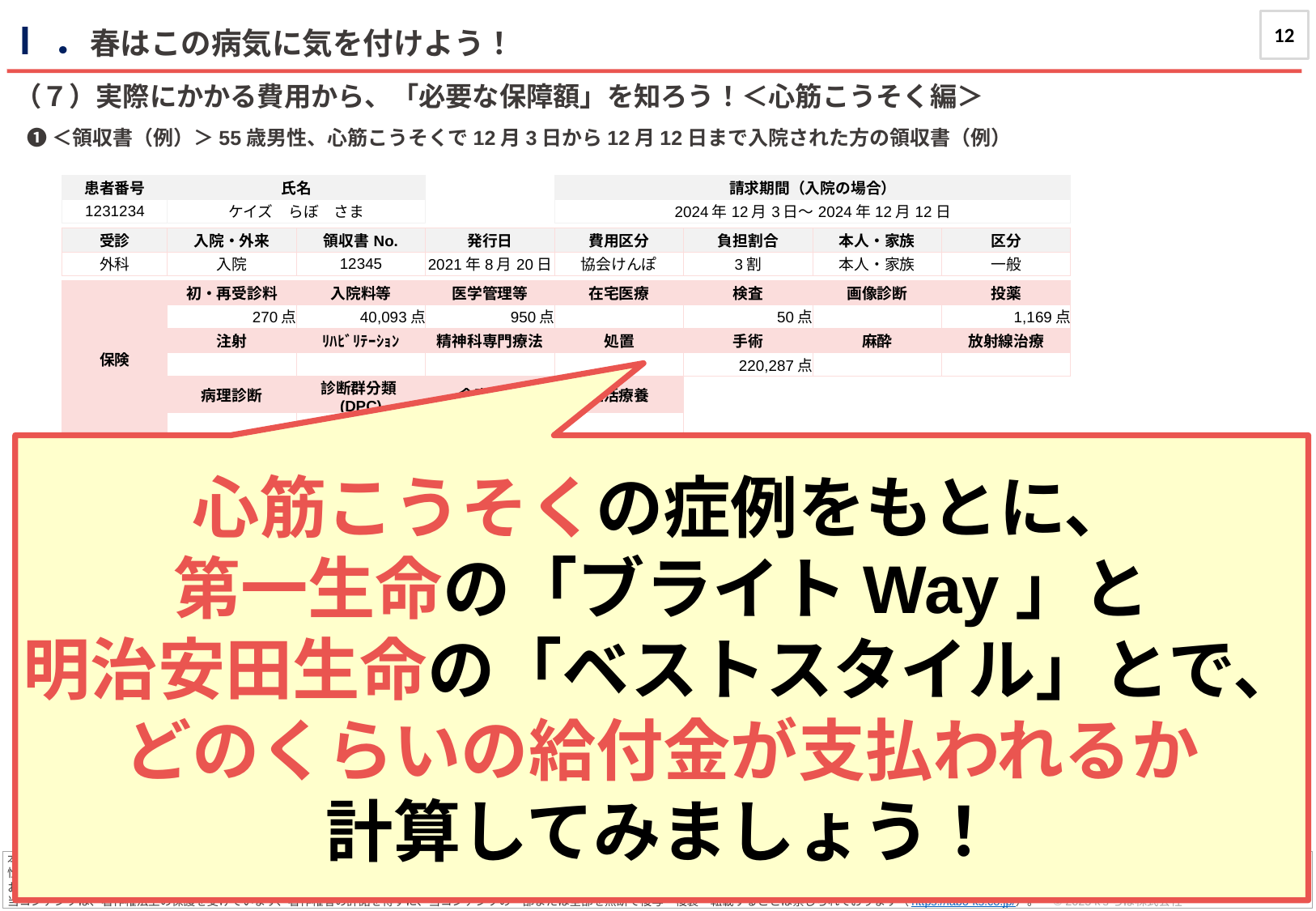

12
Ⅰ．春はこの病気に気を付けよう！
（７）実際にかかる費用から、「必要な保障額」を知ろう！＜心筋こうそく編＞
❶＜領収書（例）＞55歳男性、心筋こうそくで12月3日から12月12日まで入院された方の領収書（例）
| 患者番号 | 氏名 |  |  | 請求期間（入院の場合） |  |  |  |
| --- | --- | --- | --- | --- | --- | --- | --- |
| 1231234 | ケイズ　らぼ　さま |  |  | 2024年12月3日～2024年12月12日 |  |  |  |
|  |  |  |  |  |  |  |  |
| 受診 | 入院・外来 | 領収書No. | 発行日 | 費用区分 | 負担割合 | 本人・家族 | 区分 |
| 外科 | 入院 | 12345 | 2021年8月20日 | 協会けんぽ | 3割 | 本人・家族 | 一般 |
|  |  |  |  |  |  |  |  |
| 保険 | 初・再受診料 | 入院料等 | 医学管理等 | 在宅医療 | 検査 | 画像診断 | 投薬 |
|  | 270点 | 40,093点 | 950点 |  | 50点 |  | 1,169点 |
|  | 注射 | ﾘﾊﾋﾞﾘﾃｰｼｮﾝ | 精神科専門療法 | 処置 | 手術 | 麻酔 | 放射線治療 |
|  |  |  |  |  | 220,287点 |  |  |
|  | 病理診断 | 診断群分類(DPC) | 食事療養 | 生活療養 |  |  |  |
|  |  |  |  |  |  |  |  |
|  |  |  |  |  |  |  |  |
| 保険外 負担 | 選定医療等 | その他 |  |  | 保険 | 保険(食事) | 保険外負担 |
|  |  |  |  | 合計 | 2,628,190円 | 12,800円 | 円 |
|  | （内訳） | （内訳） |  | 負担額 | 788,500円 | 9,200円 | 円 |
|  |  |  |  | 領収額合計 | 797,700円 |  |  |
心筋こうそくの症例をもとに、
第一生命の「ブライトWay」と
明治安田生命の「ベストスタイル」とで、
どのくらいの給付金が支払われるか
計算してみましょう！
❷「加入されている保険」と、「おすすめの保険」で、給付金額の違いを計算してみよう※！
加入されている保険
おすすめの保険
※上記領収書（例）は、実際の領収書（時期含め）をもとに、当社が個人情報等を加工した内容となっております。また領収書は、発行される病院等によっても形式等異なる場合がございます。あわせてご了承ください。